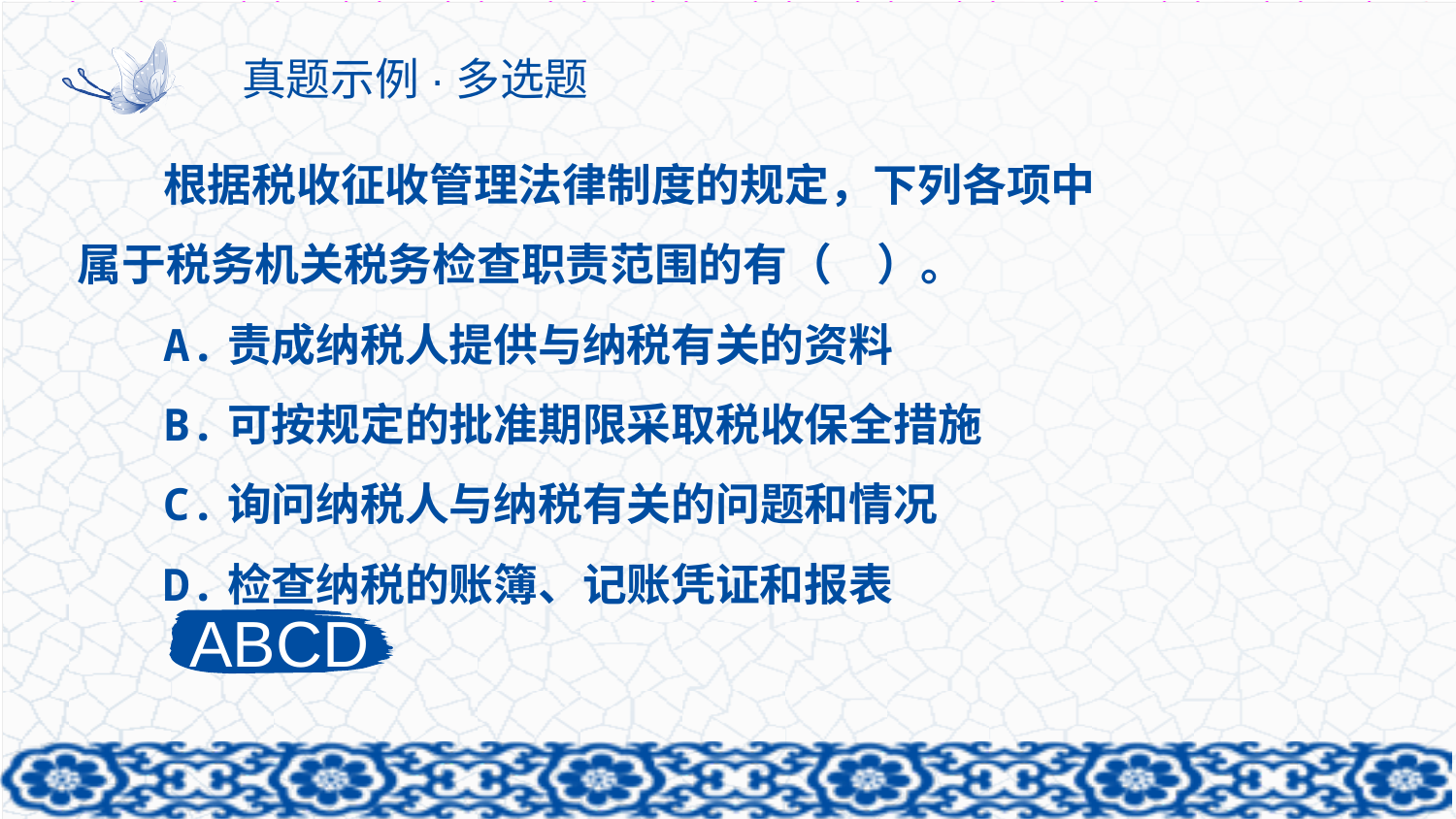

# 真题示例·多选题
根据税收征收管理法律制度的规定，下列各项中属于税务机关税务检查职责范围的有（　）。
A.责成纳税人提供与纳税有关的资料
B.可按规定的批准期限采取税收保全措施
C.询问纳税人与纳税有关的问题和情况
D.检查纳税的账簿、记账凭证和报表
ABCD